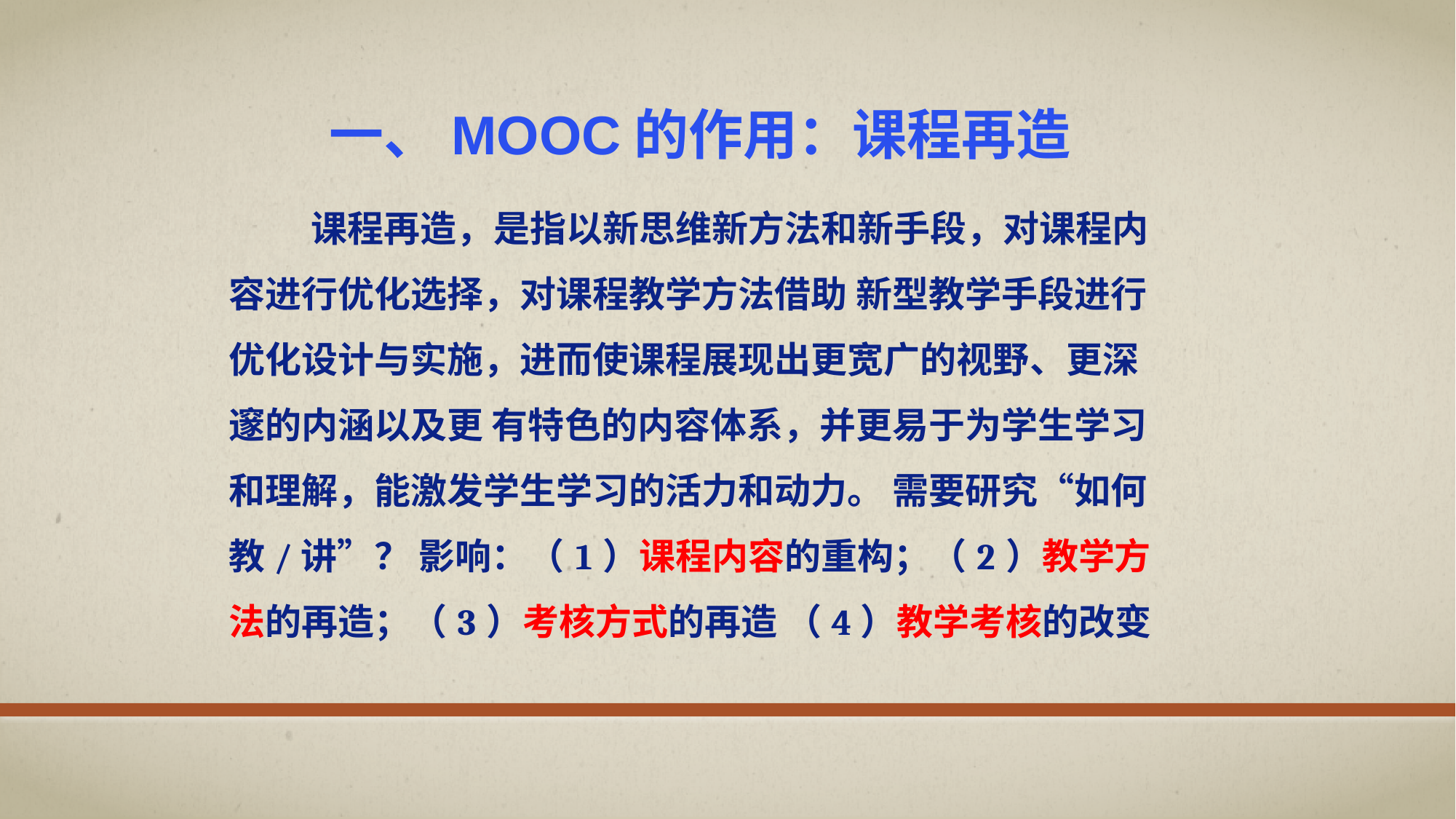

一、MOOC的作用：课程再造
# 课程再造，是指以新思维新方法和新手段，对课程内容进行优化选择，对课程教学方法借助 新型教学手段进行优化设计与实施，进而使课程展现出更宽广的视野、更深邃的内涵以及更 有特色的内容体系，并更易于为学生学习和理解，能激发学生学习的活力和动力。 需要研究“如何教/讲”？ 影响：（1）课程内容的重构；（2）教学方法的再造；（3）考核方式的再造 （4）教学考核的改变